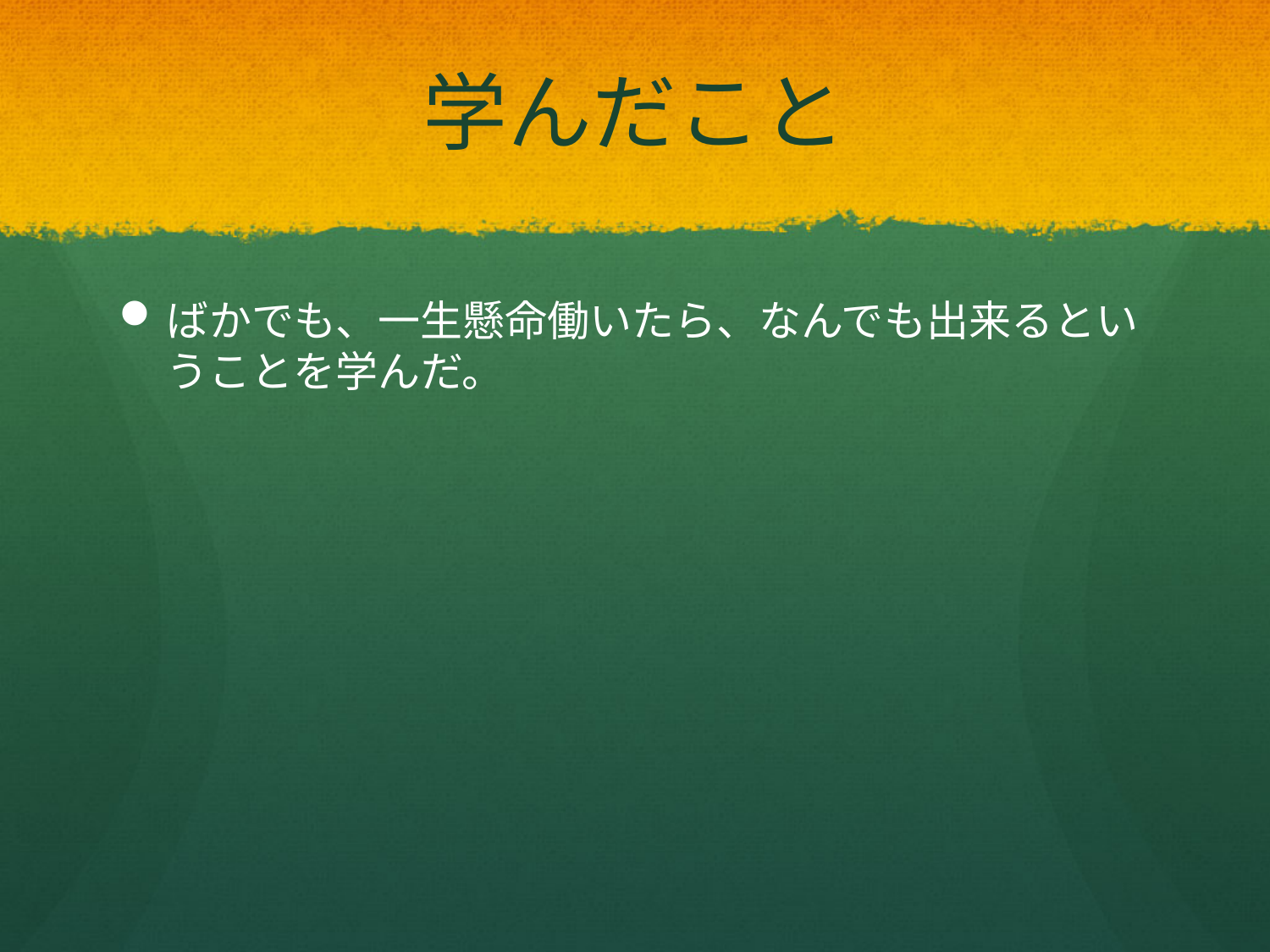

# 学んだこと
ばかでも、一生懸命働いたら、なんでも出来るということを学んだ。